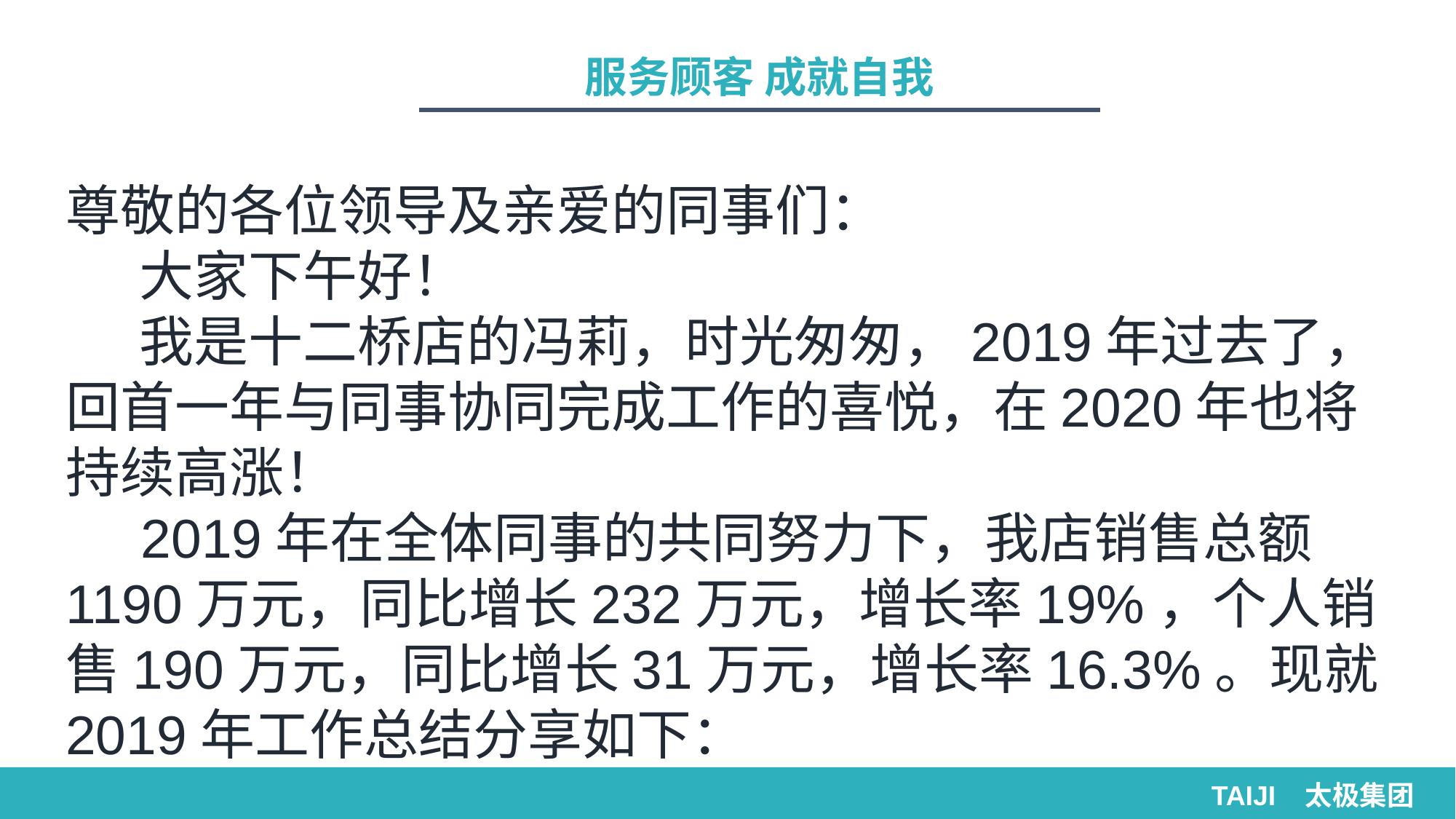

服务顾客 成就自我
尊敬的各位领导及亲爱的同事们：
     大家下午好！
     我是十二桥店的冯莉，时光匆匆，2019年过去了，回首一年与同事协同完成工作的喜悦，在2020年也将持续高涨！
     2019年在全体同事的共同努力下，我店销售总额1190万元，同比增长232万元，增长率19%，个人销售190万元，同比增长31万元，增长率16.3%。现就2019年工作总结分享如下：

TAIJI   太极集团